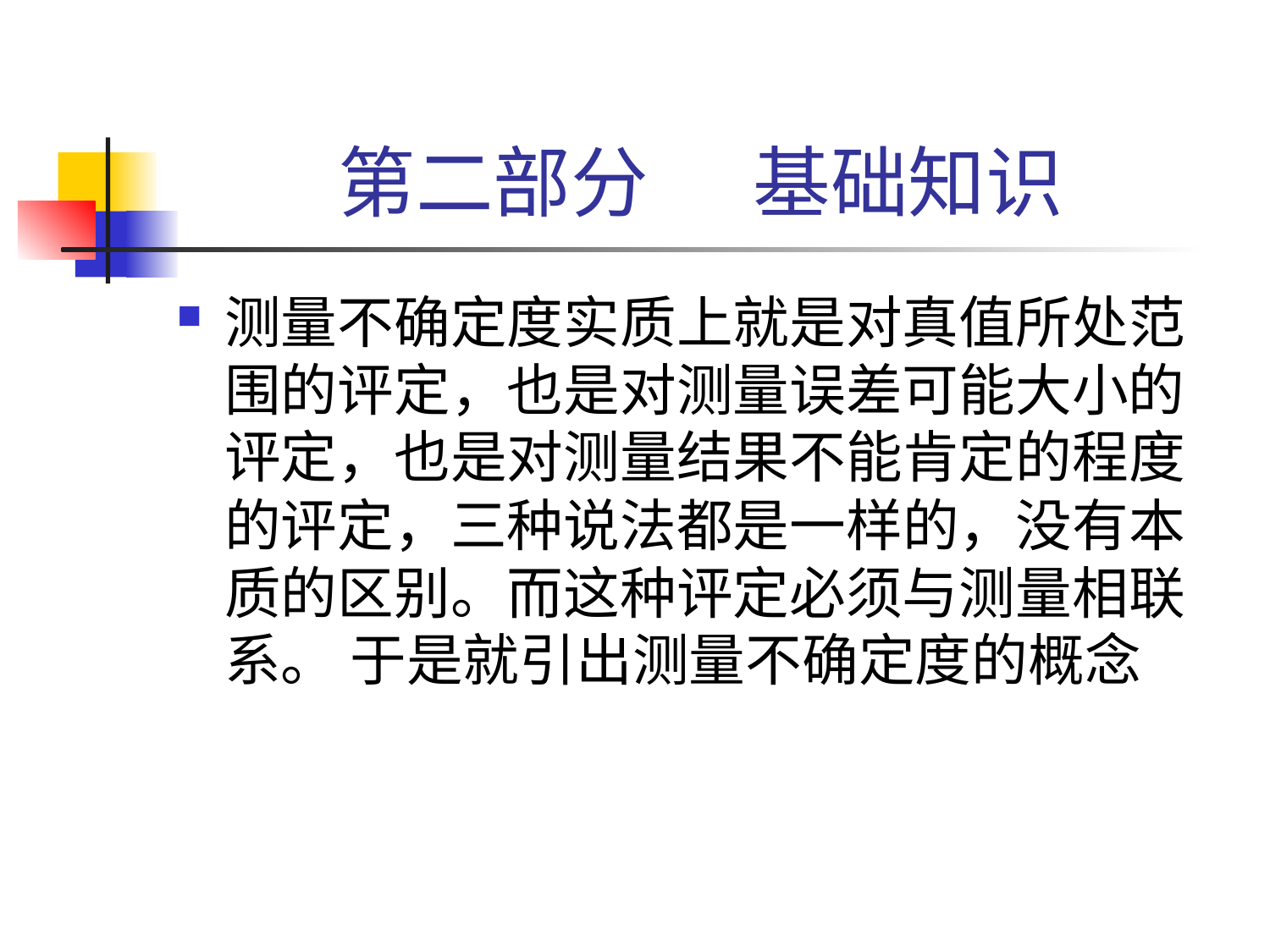

# 第二部分      基础知识
测量不确定度实质上就是对真值所处范围的评定，也是对测量误差可能大小的评定，也是对测量结果不能肯定的程度的评定，三种说法都是一样的，没有本质的区别。而这种评定必须与测量相联系。 于是就引出测量不确定度的概念